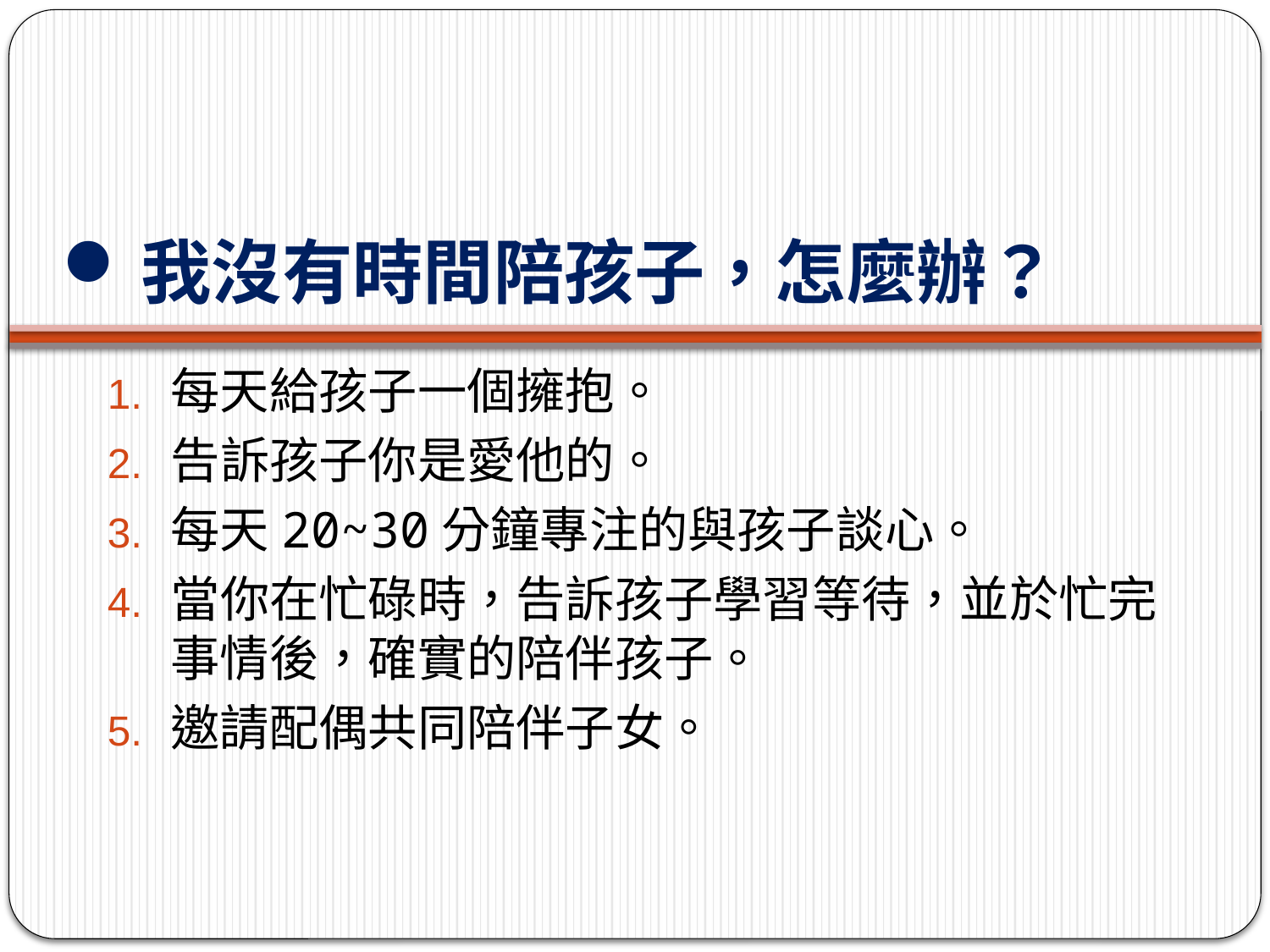

# 我沒有時間陪孩子，怎麼辦？
每天給孩子一個擁抱。
告訴孩子你是愛他的。
每天20~30分鐘專注的與孩子談心。
當你在忙碌時，告訴孩子學習等待，並於忙完事情後，確實的陪伴孩子。
邀請配偶共同陪伴子女。